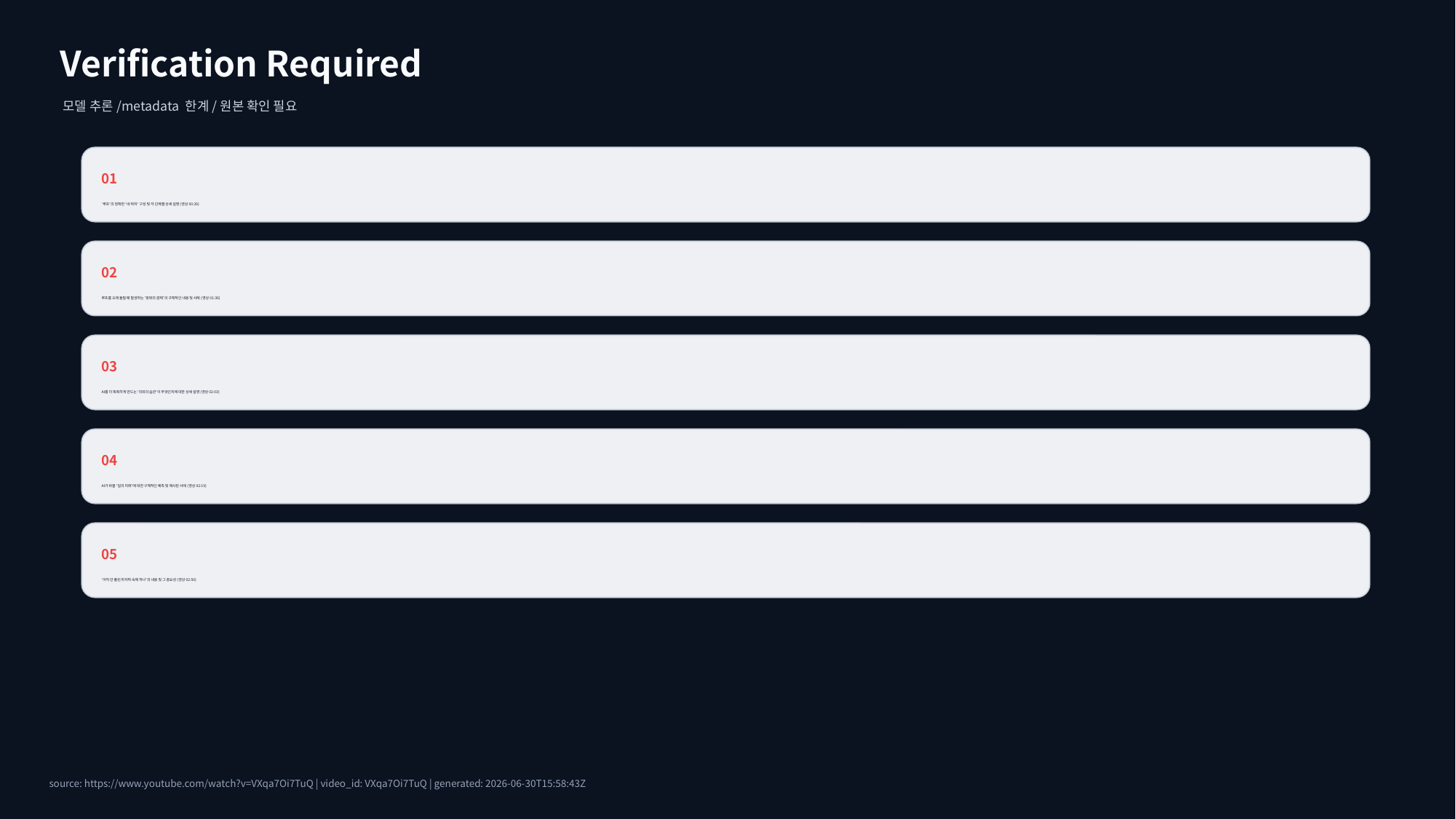

Verification Required
모델 추론/metadata 한계/원본 확인 필요

01
'루프'의 정확한 '네 박자' 구성 및 각 단계별 상세 설명 (영상 00:29)

02
루프를 오래 돌릴 때 발생하는 '뜻밖의 문제'의 구체적인 내용 및 사례 (영상 01:36)

03
AI를 더 똑똑하게 만드는 '의외의 습관'이 무엇인지에 대한 상세 설명 (영상 02:03)

04
AI가 바꿀 '일의 미래'에 대한 구체적인 예측 및 제시된 사례 (영상 02:19)

05
'아직 안 풀린 마지막 숙제 하나'의 내용 및 그 중요성 (영상 02:50)
source: https://www.youtube.com/watch?v=VXqa7Oi7TuQ | video_id: VXqa7Oi7TuQ | generated: 2026-06-30T15:58:43Z